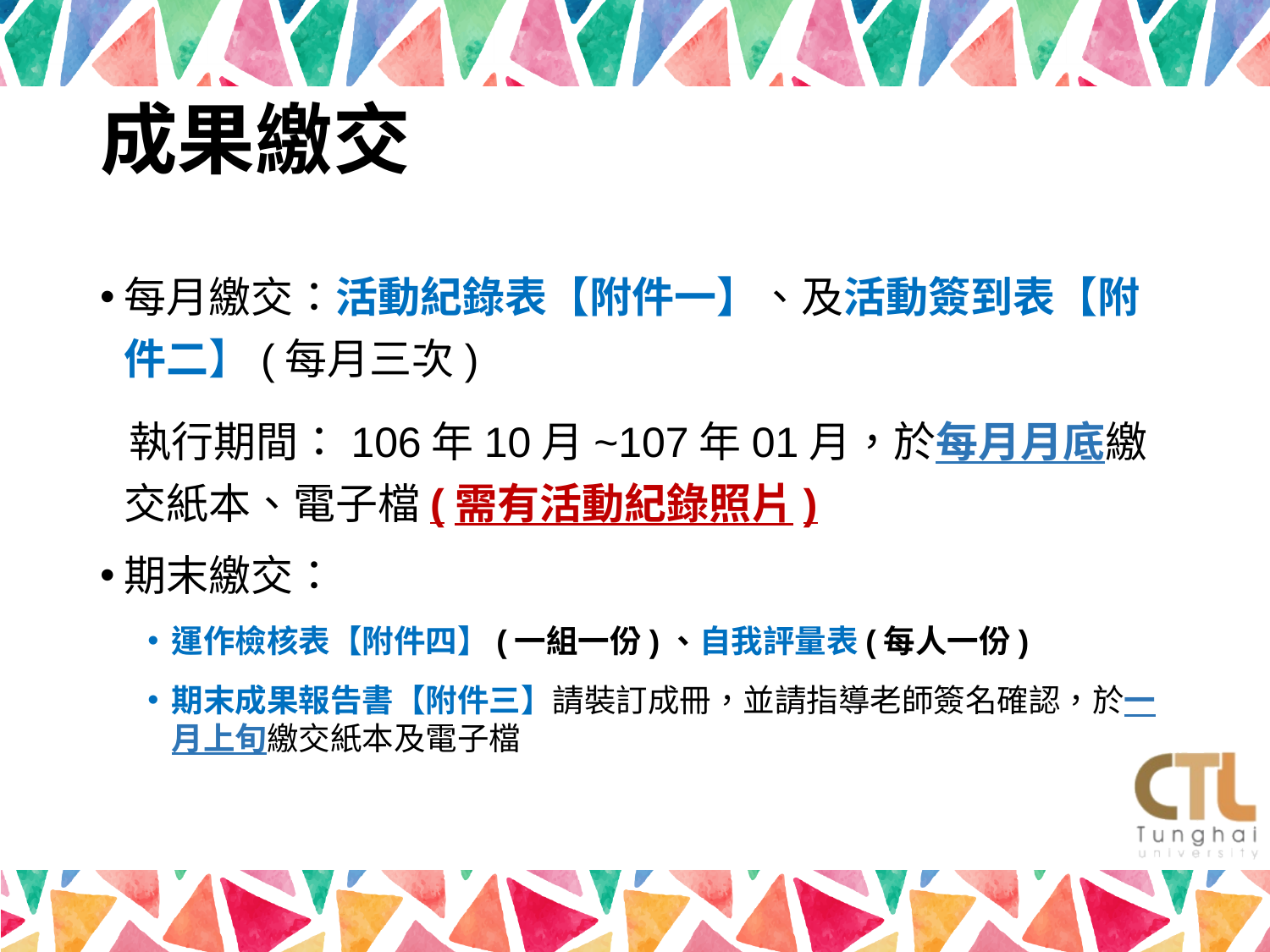

# 成果繳交
每月繳交：活動紀錄表【附件一】、及活動簽到表【附件二】(每月三次)
  執行期間：106年10月~107年01月，於每月月底繳交紙本、電子檔(需有活動紀錄照片)
期末繳交：
運作檢核表【附件四】(一組一份)、自我評量表(每人一份)
期末成果報告書【附件三】請裝訂成冊，並請指導老師簽名確認，於一月上旬繳交紙本及電子檔